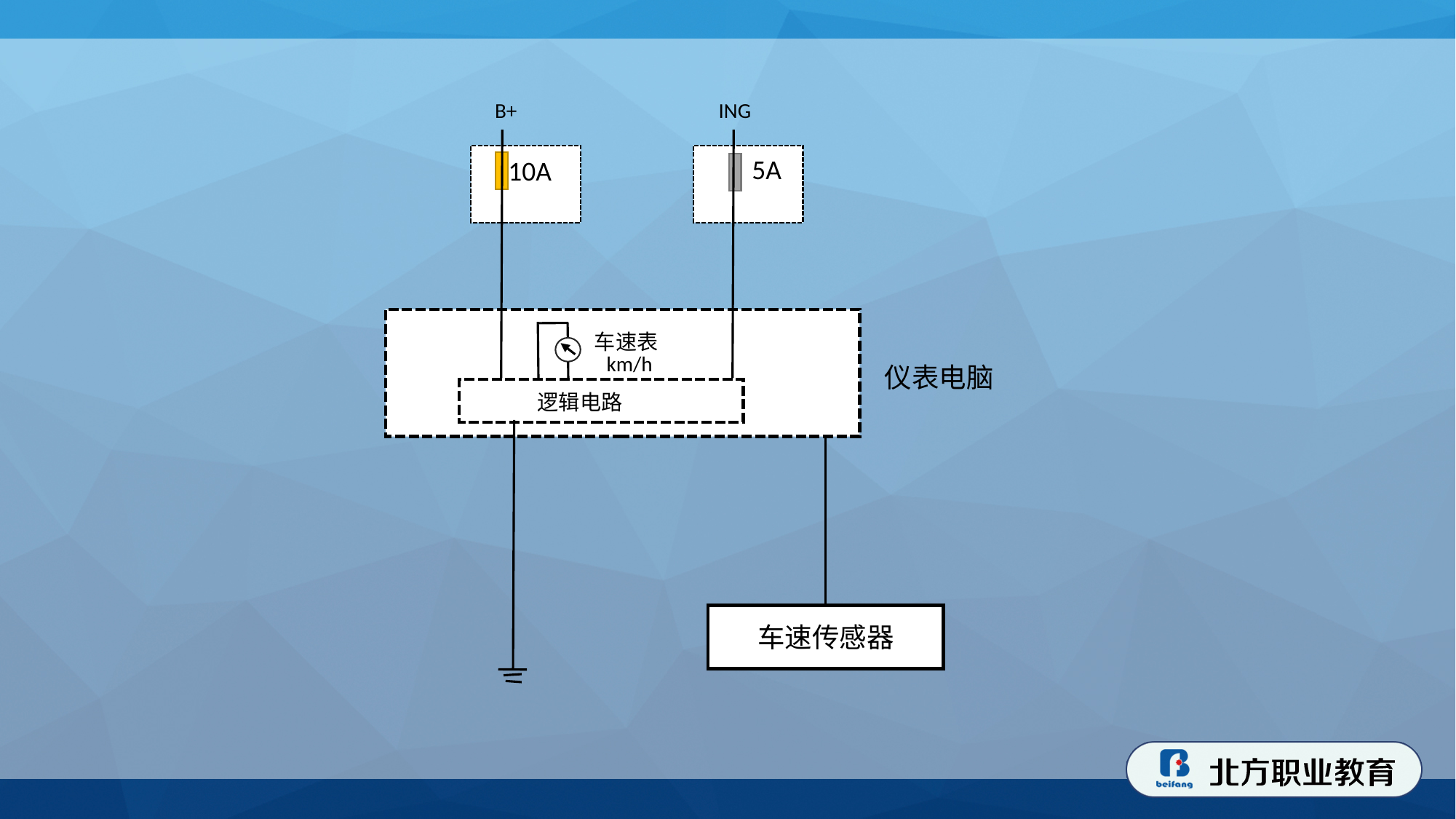

B+
ING

5A

10A

车速表
km/h
仪表电脑

逻辑电路
车速传感器